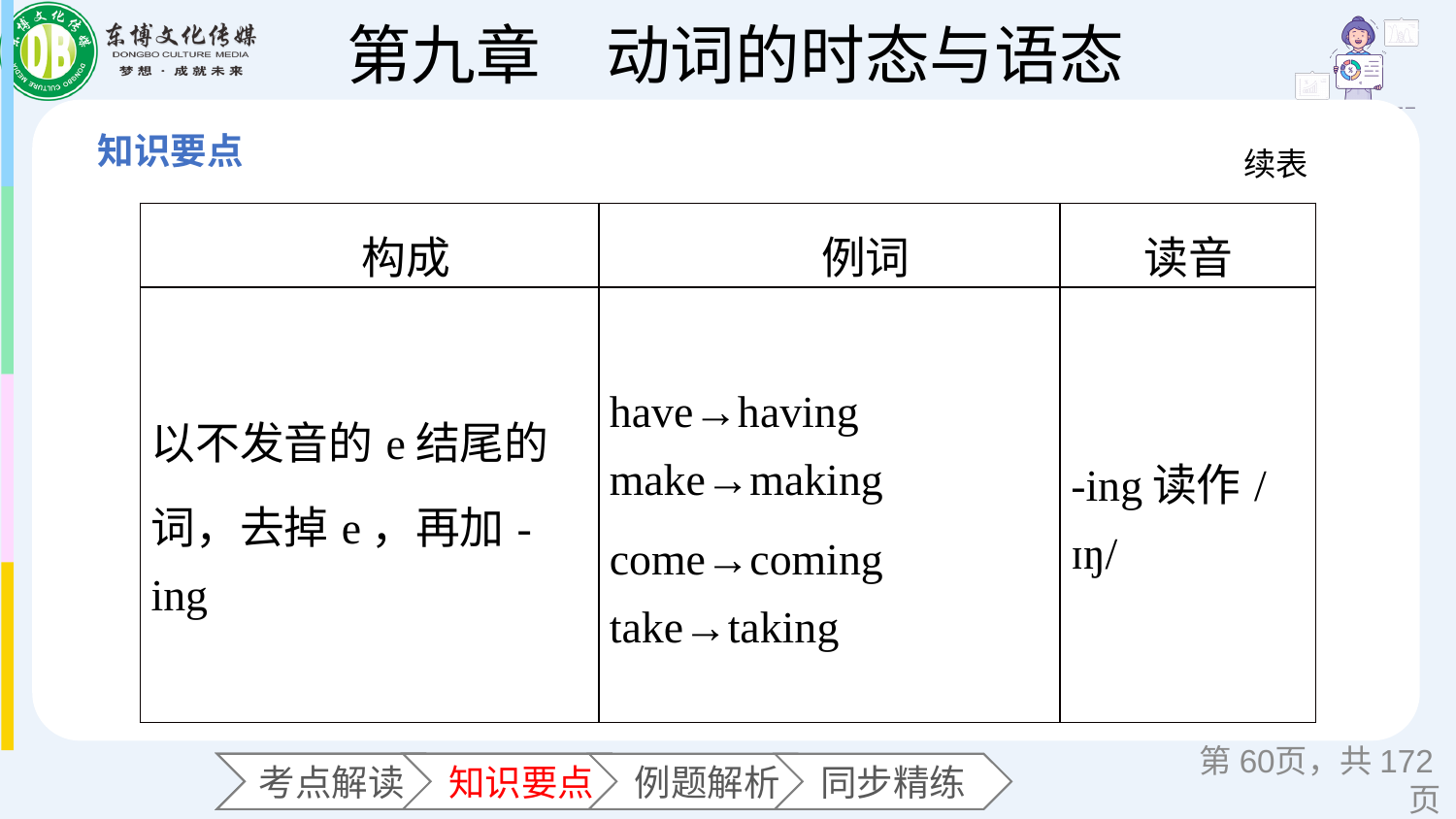

续表
| 构成 | 例词 | 读音 |
| --- | --- | --- |
| 以不发音的e结尾的词，去掉e，再加-ing | have→having　　make→making come→coming　　take→taking | -ing读作/ɪŋ/ |
第60页，共172页